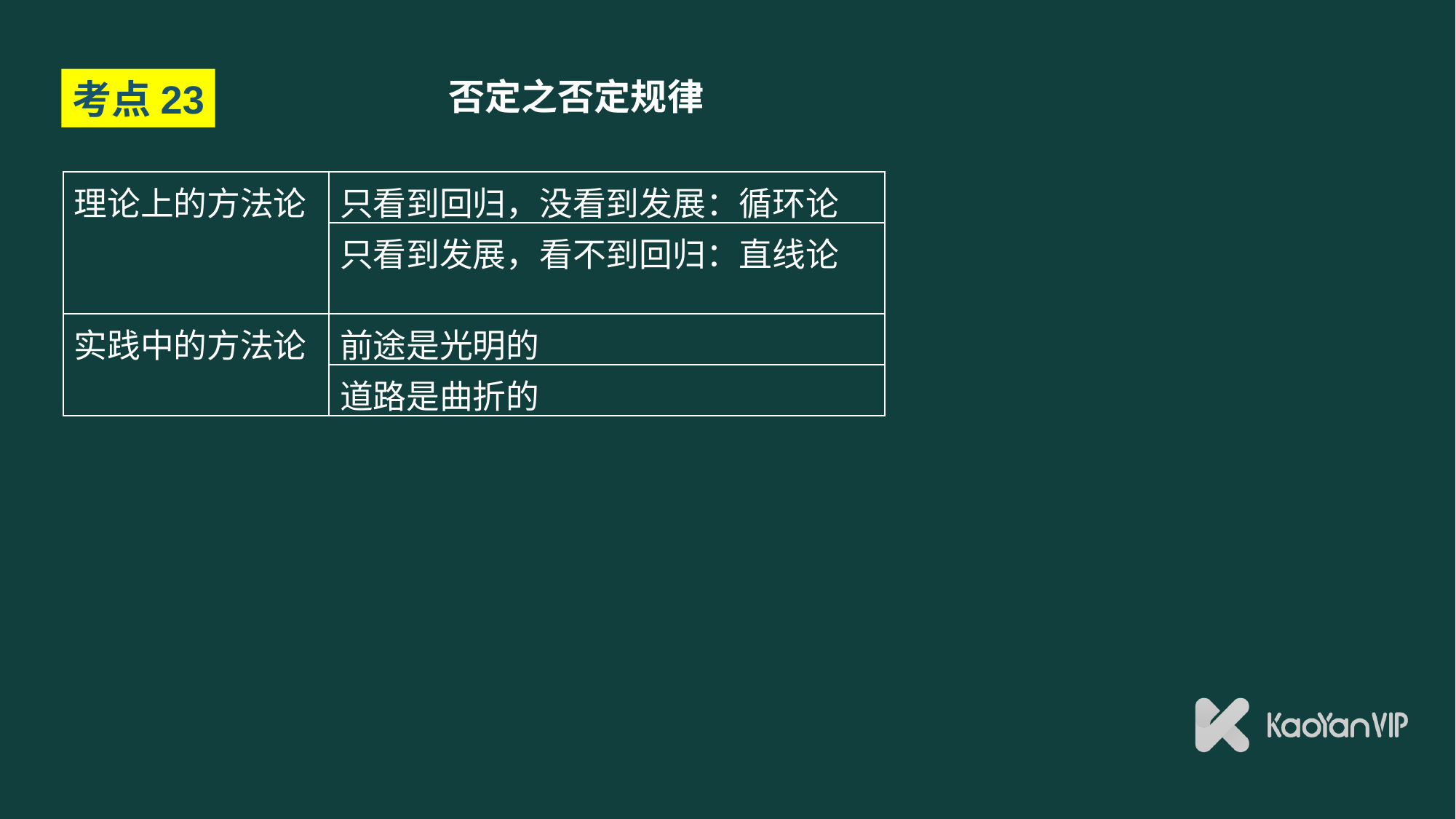

# 否定之否定规律
考点23
| 理论上的方法论 | 只看到回归，没看到发展：循环论 |
| --- | --- |
|  | 只看到发展，看不到回归：直线论 |
| 实践中的方法论 | 前途是光明的 |
|  | 道路是曲折的 |